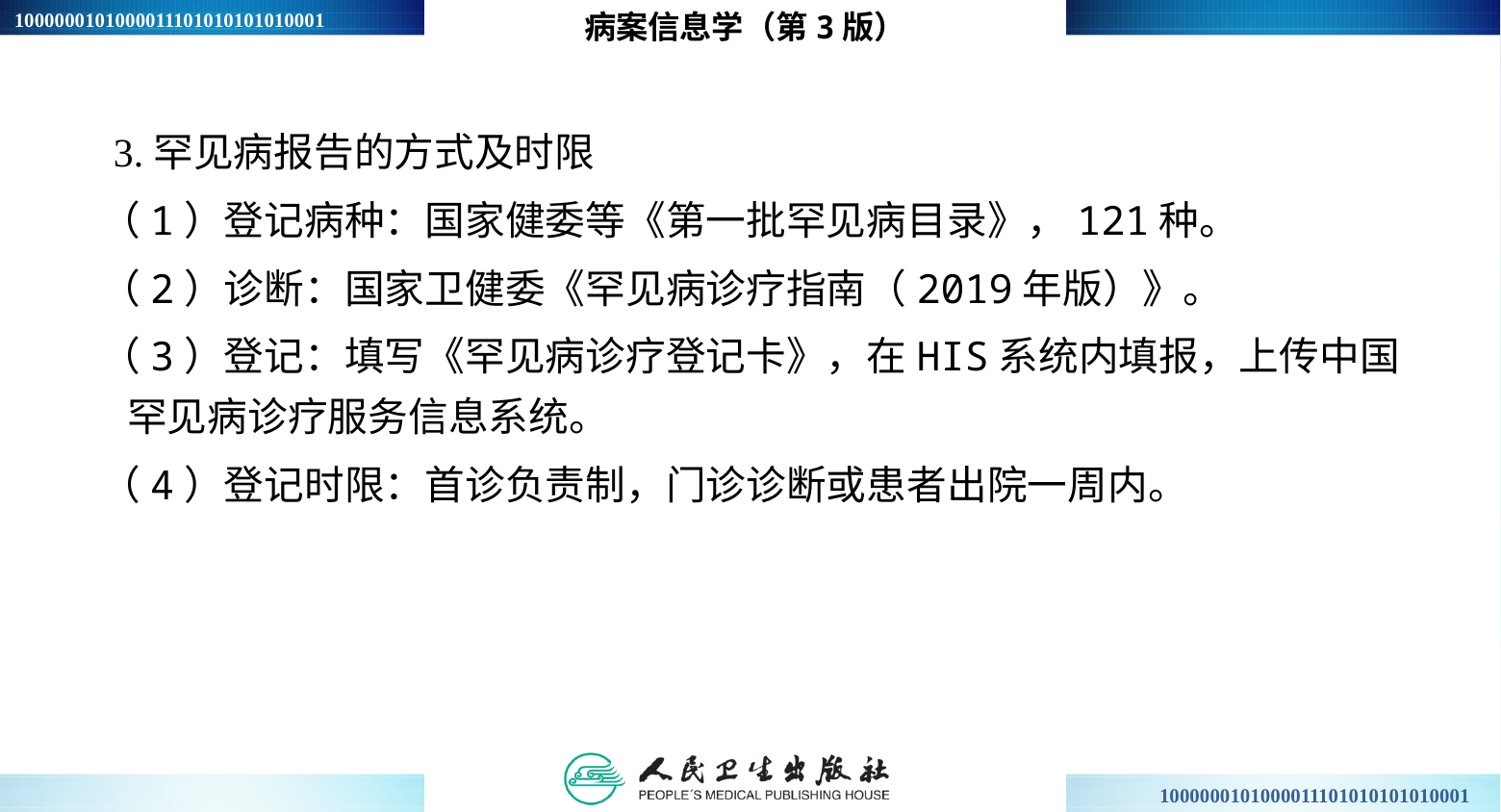

病案信息学（第3版）
    3.罕见病报告的方式及时限
  （1）登记病种：国家健委等《第一批罕见病目录》，121种。
  （2）诊断：国家卫健委《罕见病诊疗指南（2019年版）》。
  （3）登记：填写《罕见病诊疗登记卡》，在HIS系统内填报，上传中国罕见病诊疗服务信息系统。
  （4）登记时限：首诊负责制，门诊诊断或患者出院一周内。